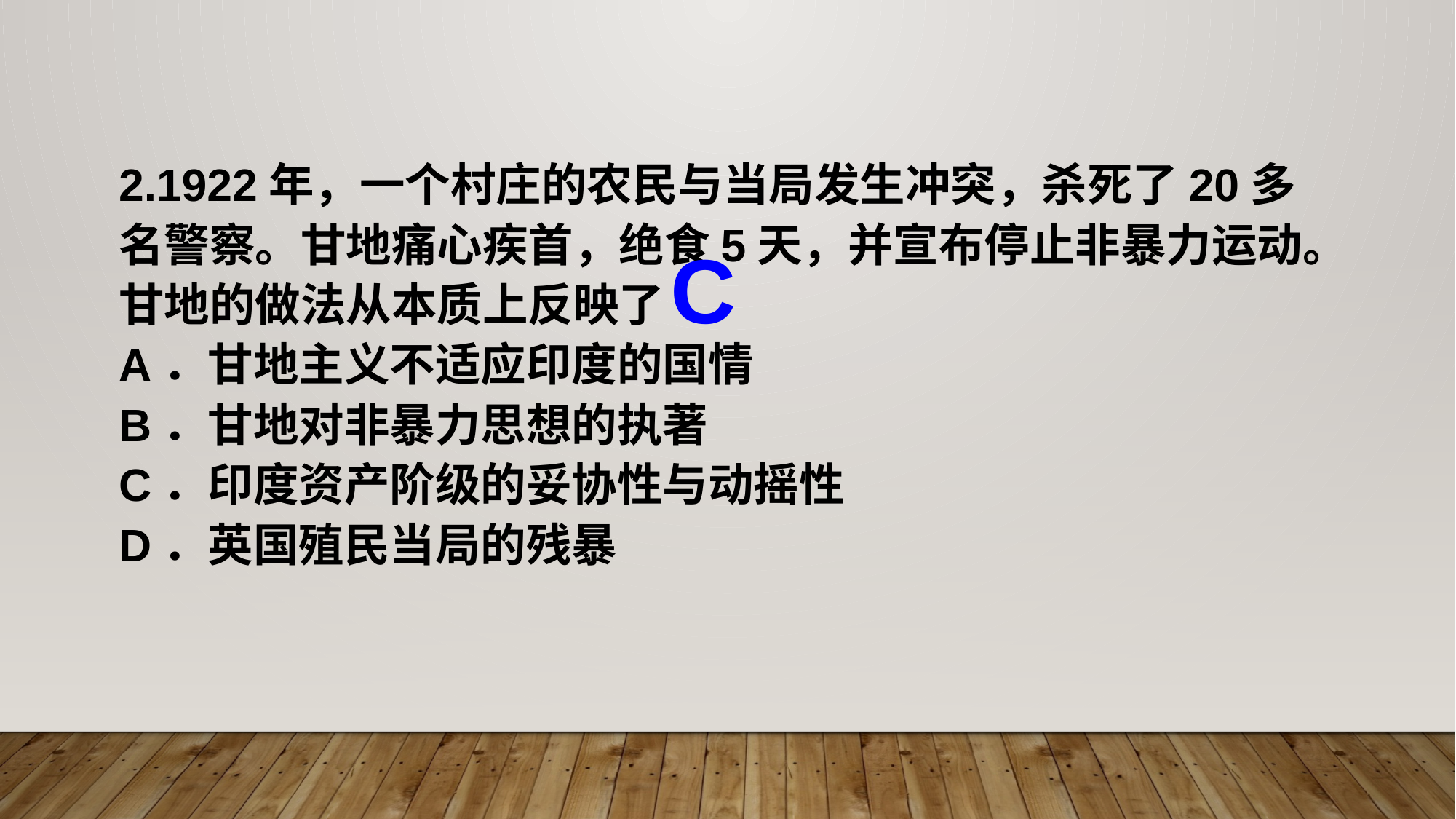

2.1922年，一个村庄的农民与当局发生冲突，杀死了20多名警察。甘地痛心疾首，绝食5天，并宣布停止非暴力运动。甘地的做法从本质上反映了
A．甘地主义不适应印度的国情
B．甘地对非暴力思想的执著
C．印度资产阶级的妥协性与动摇性
D．英国殖民当局的残暴
C